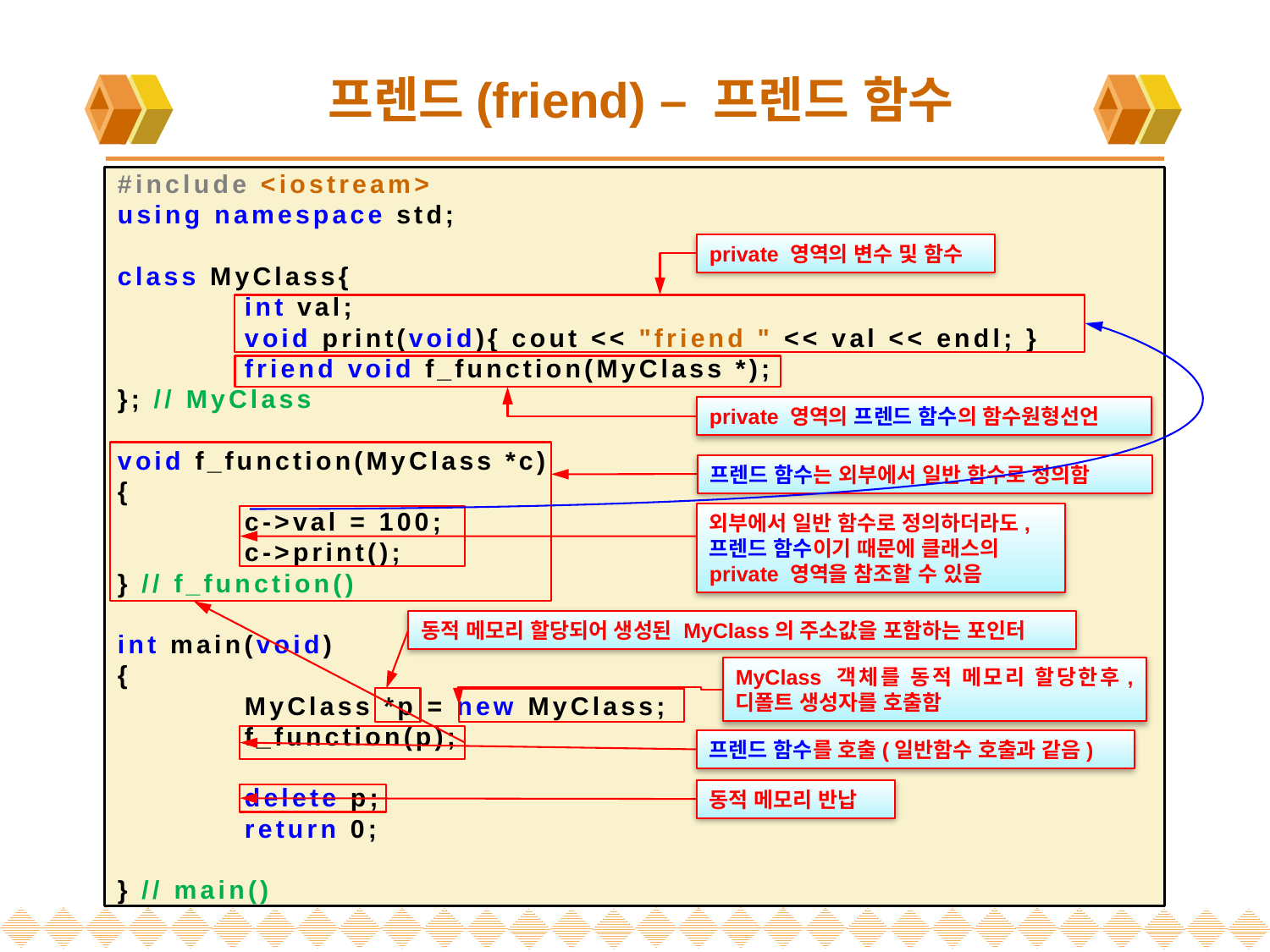

# 프렌드(friend) – 프렌드 함수

#include <iostream>
using namespace std;

class MyClass{
	int val;
	void print(void){ cout << "friend " << val << endl; }
	friend void f_function(MyClass *);
}; // MyClass

void f_function(MyClass *c)
{
	c->val = 100;
	c->print();
} // f_function()

int main(void)
{
	MyClass *p = new MyClass;
	f_function(p);

	delete p;
	return 0;

} // main()
private 영역의 변수 및 함수

private 영역의 프렌드 함수의 함수원형선언

프렌드 함수는 외부에서 일반 함수로 정의함
외부에서 일반 함수로 정의하더라도,
프렌드 함수이기 때문에 클래스의
private 영역을 참조할 수 있음

동적 메모리 할당되어 생성된 MyClass의 주소값을 포함하는 포인터
MyClass 객체를 동적 메모리 할당한후, 디폴트 생성자를 호출함

프렌드 함수를 호출(일반함수 호출과 같음)
동적 메모리 반납